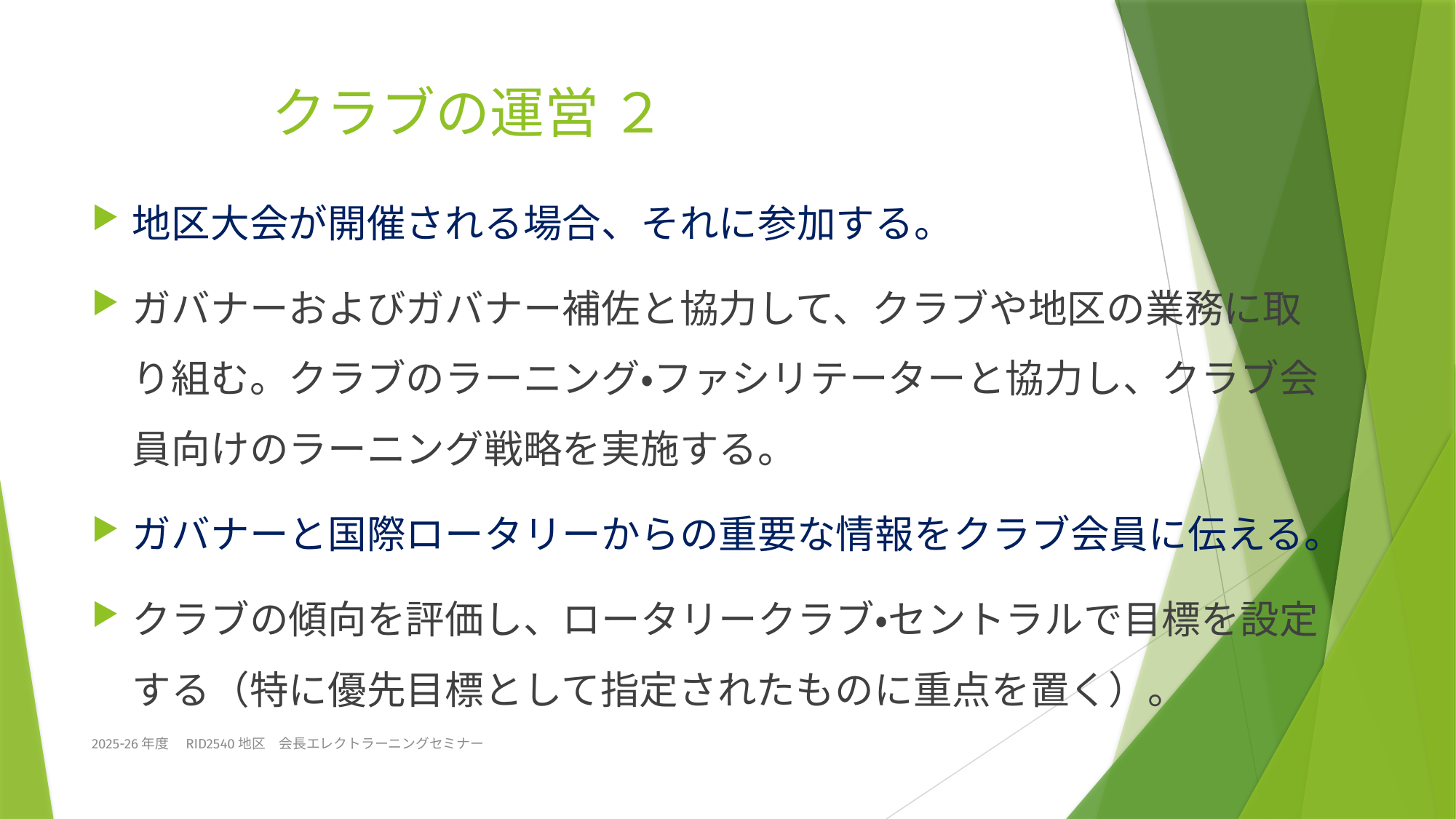

# クラブの運営 ２
地区大会が開催される場合、それに参加する。
ガバナーおよびガバナー補佐と協力して、クラブや地区の業務に取り組む。クラブのラーニング・ファシリテーターと協力し、クラブ会員向けのラーニング戦略を実施する。
ガバナーと国際ロータリーからの重要な情報をクラブ会員に伝える。
クラブの傾向を評価し、ロータリークラブ・セントラルで目標を設定する（特に優先目標として指定されたものに重点を置く）。

2025-26年度　RID2540地区　会長エレクトラーニングセミナー